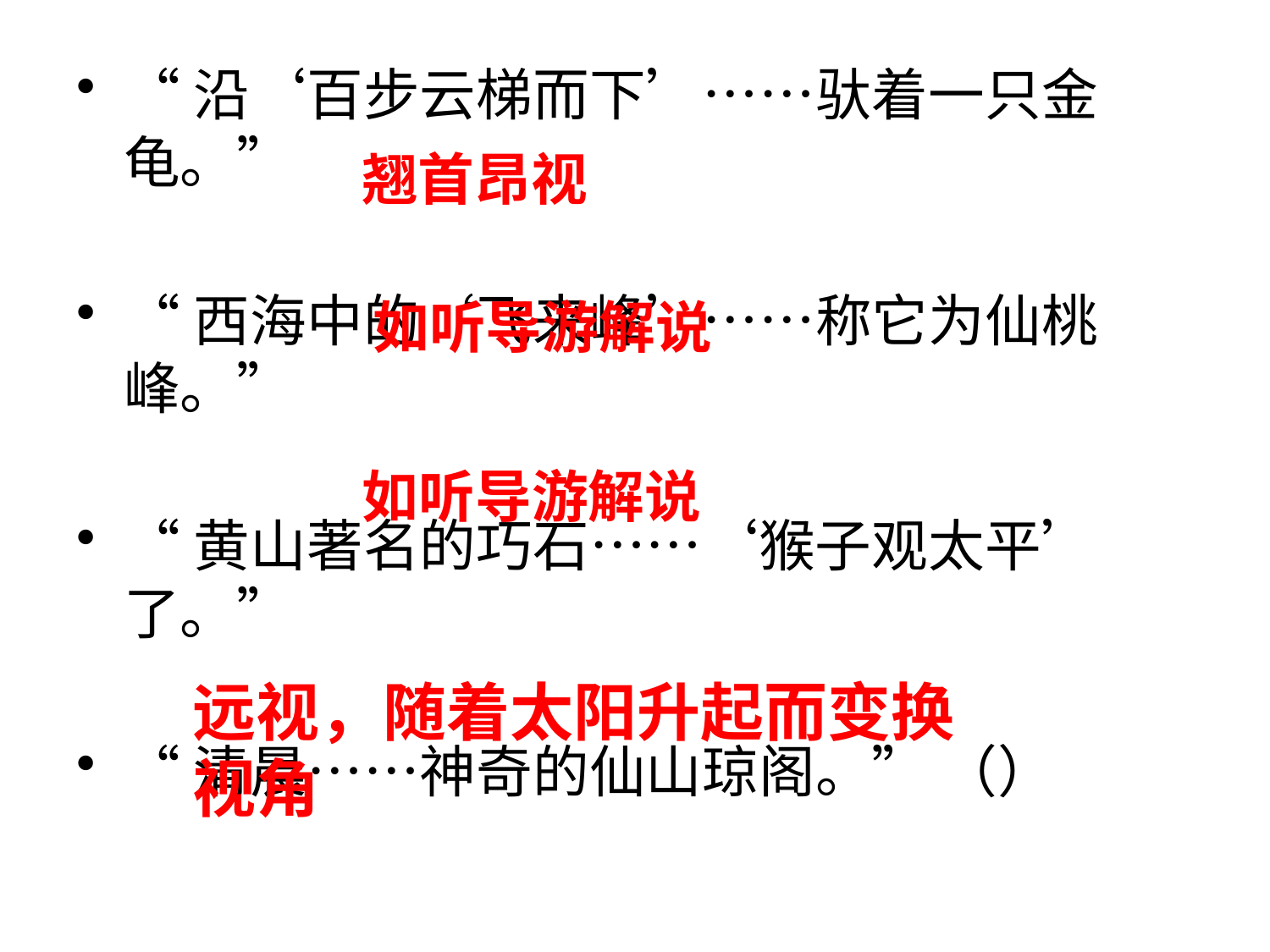

“沿‘百步云梯而下’……驮着一只金龟。”

“西海中的‘飞来峰’……称它为仙桃峰。”

“黄山著名的巧石……‘猴子观太平’了。”

“清晨……神奇的仙山琼阁。” （）
翘首昂视
如听导游解说
如听导游解说
远视，随着太阳升起而变换视角